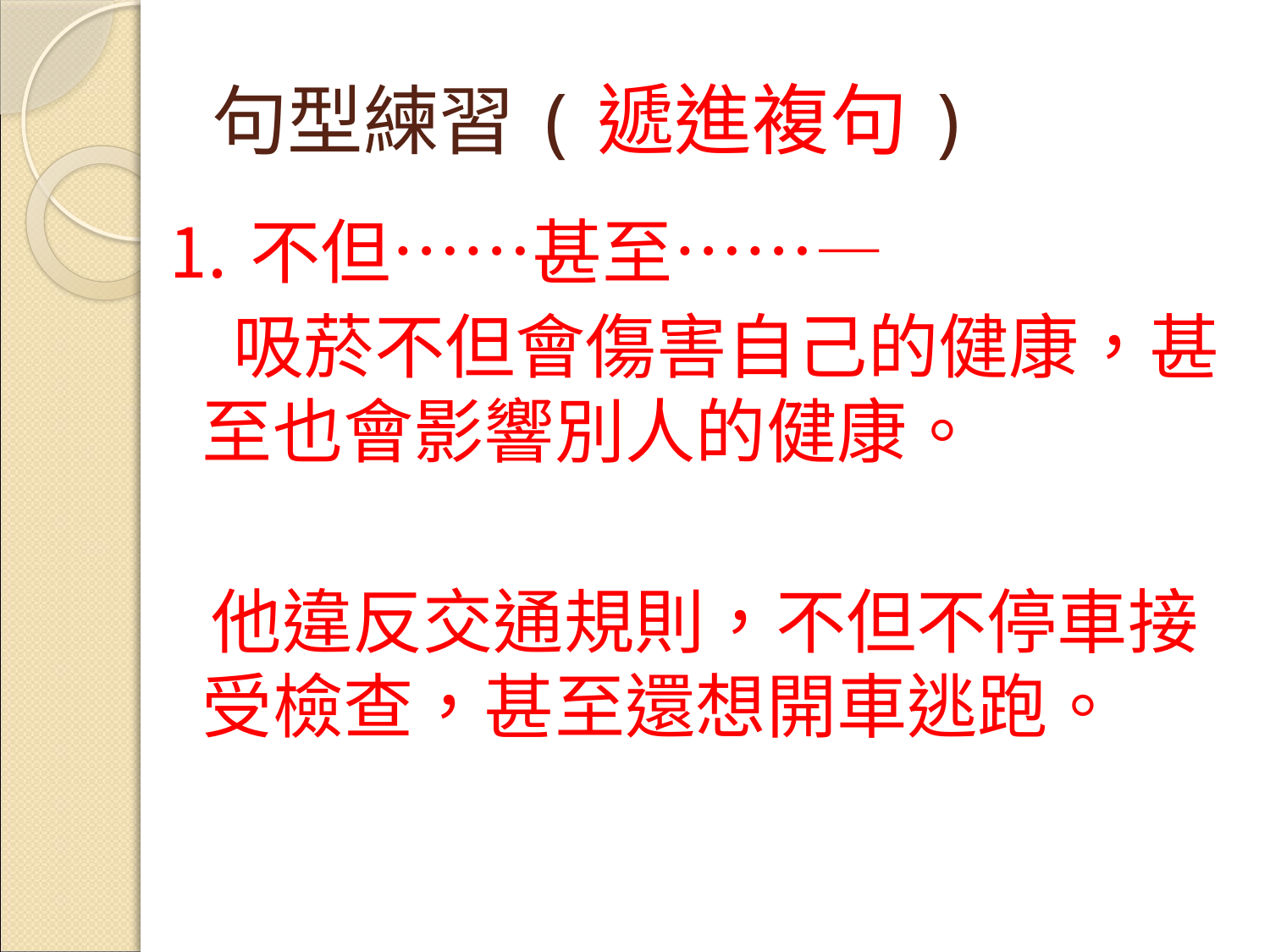

句型練習(遞進複句)
⒈不但……甚至……—
　吸菸不但會傷害自己的健康，甚至也會影響別人的健康。

  他違反交通規則，不但不停車接受檢查，甚至還想開車逃跑。